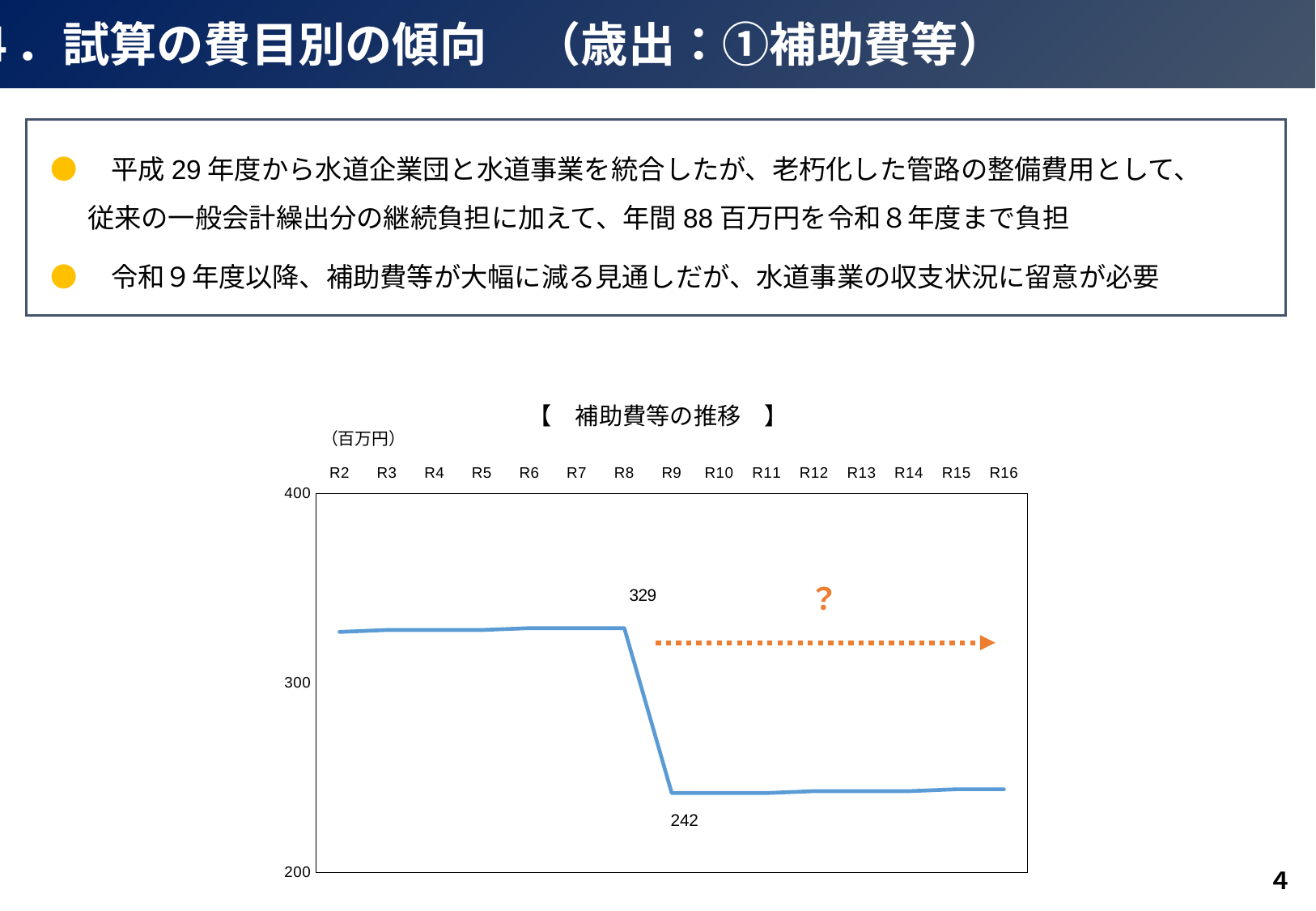

４．試算の費目別の傾向　（歳出：①補助費等）

●　平成29年度から水道企業団と水道事業を統合したが、老朽化した管路の整備費用として、
     従来の一般会計繰出分の継続負担に加えて、年間88百万円を令和８年度まで負担

●　令和９年度以降、補助費等が大幅に減る見通しだが、水道事業の収支状況に留意が必要
【　補助費等の推移　】
（百万円）

### Chart

| Category | 補助費 |
|---|---|
| R2 | 327.0 |
| R3 | 328.0 |
| R4 | 328.0 |
| R5 | 328.0 |
| R6 | 329.0 |
| R7 | 329.0 |
| R8 | 329.0 |
| R9 | 242.0 |
| R10 | 242.0 |
| R11 | 242.0 |
| R12 | 243.0 |
| R13 | 243.0 |
| R14 | 243.0 |
| R15 | 244.0 |
| R16 | 244.0 |
？
242
４